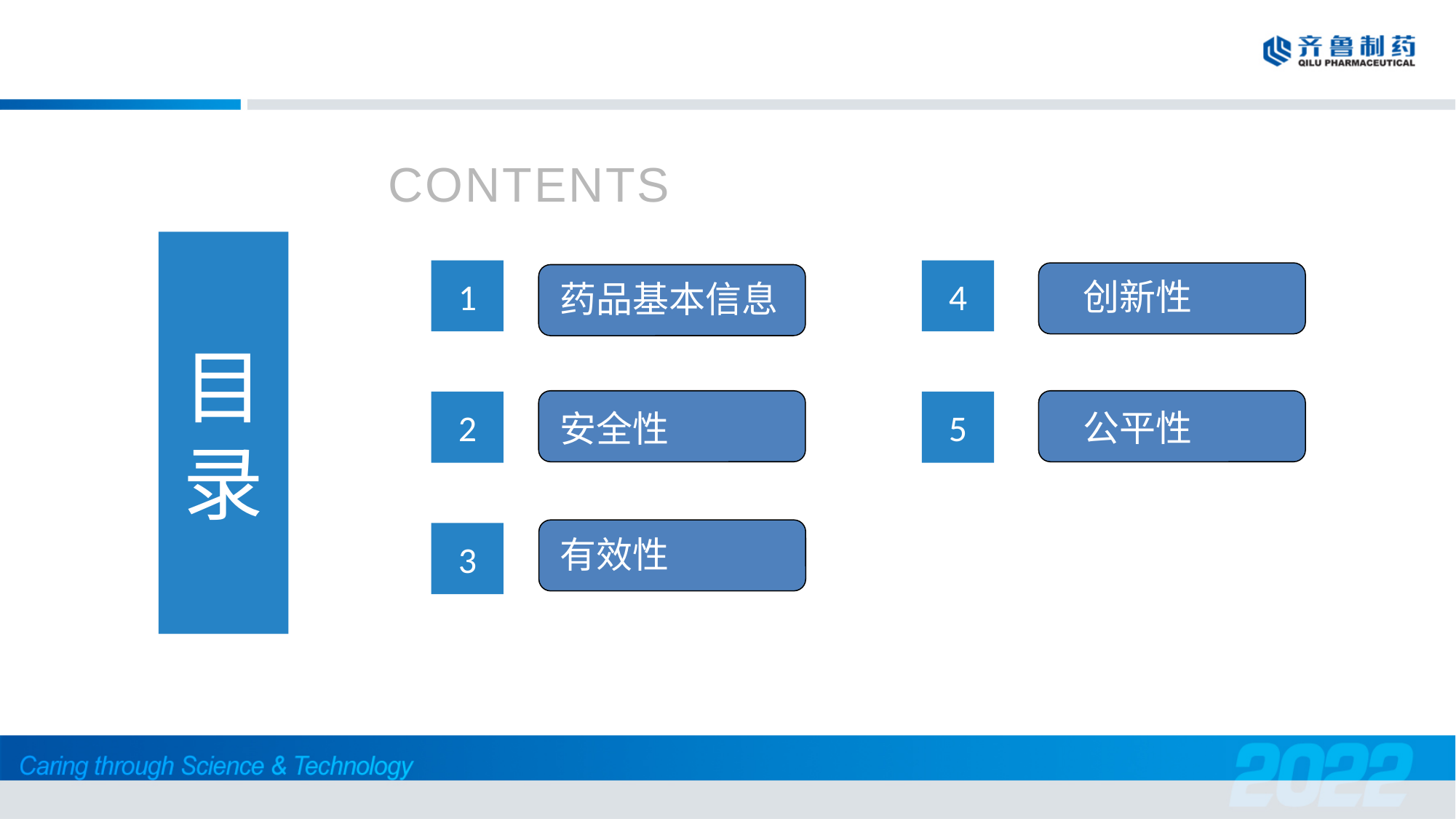

CONTENTS
目录
1
4
创新性
药品基本信息

2
5
公平性
安全性
有效性

3